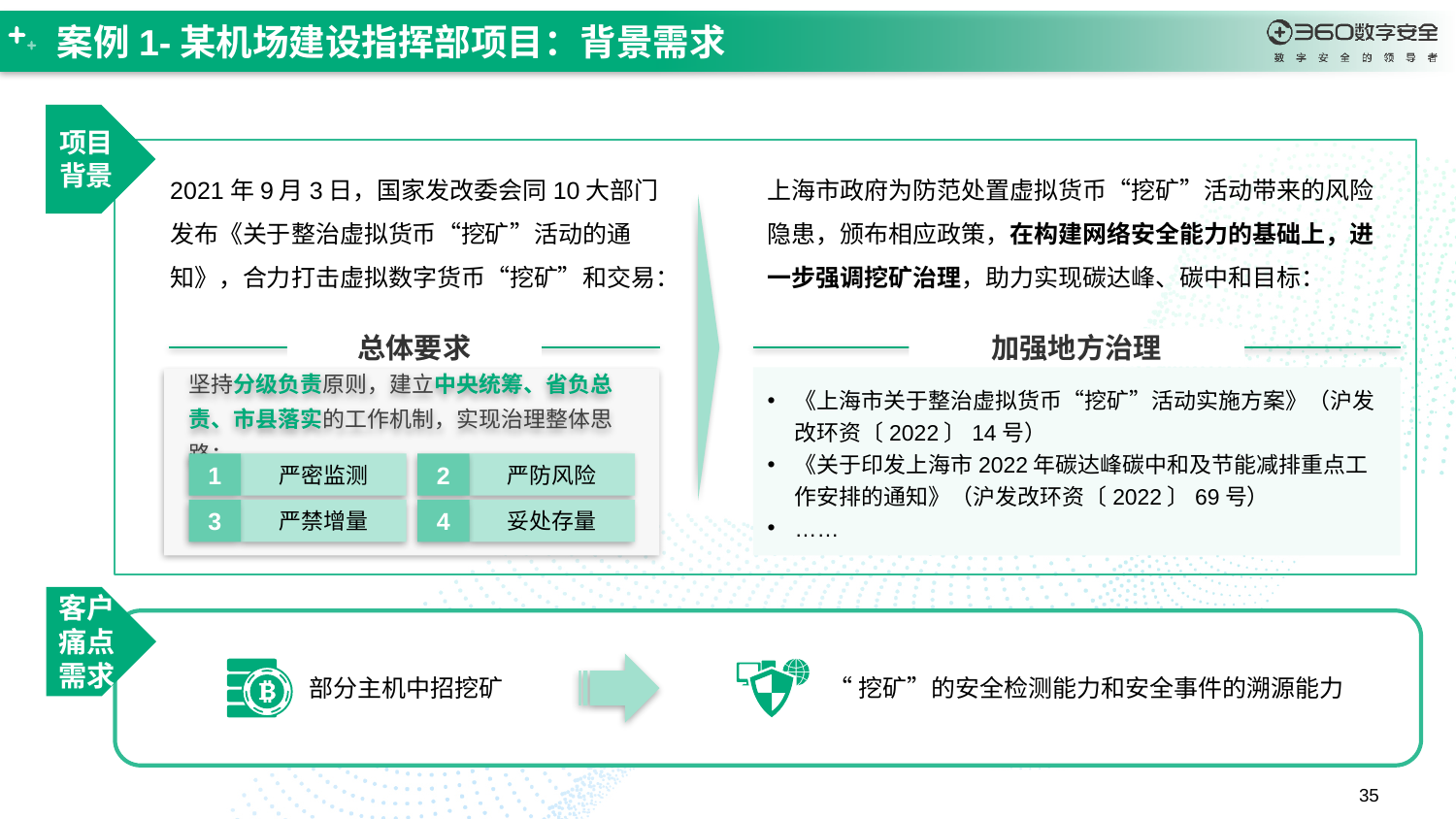

# 案例1-某机场建设指挥部项目：背景需求

项目
背景

2021年9月3日，国家发改委会同10大部门发布《关于整治虚拟货币“挖矿”活动的通知》，合力打击虚拟数字货币“挖矿”和交易：
上海市政府为防范处置虚拟货币“挖矿”活动带来的风险隐患，颁布相应政策，在构建网络安全能力的基础上，进一步强调挖矿治理，助力实现碳达峰、碳中和目标：
总体要求
加强地方治理

《上海市关于整治虚拟货币“挖矿”活动实施方案》（沪发改环资〔2022〕14号）
《关于印发上海市2022年碳达峰碳中和及节能减排重点工作安排的通知》（沪发改环资〔2022〕69号）
……

坚持分级负责原则，建立中央统筹、省负总责、市县落实的工作机制，实现治理整体思路：
1
严密监测
2
严防风险
3
严禁增量
4
妥处存量

客户
痛点需求

部分主机中招挖矿
“挖矿”的安全检测能力和安全事件的溯源能力
35